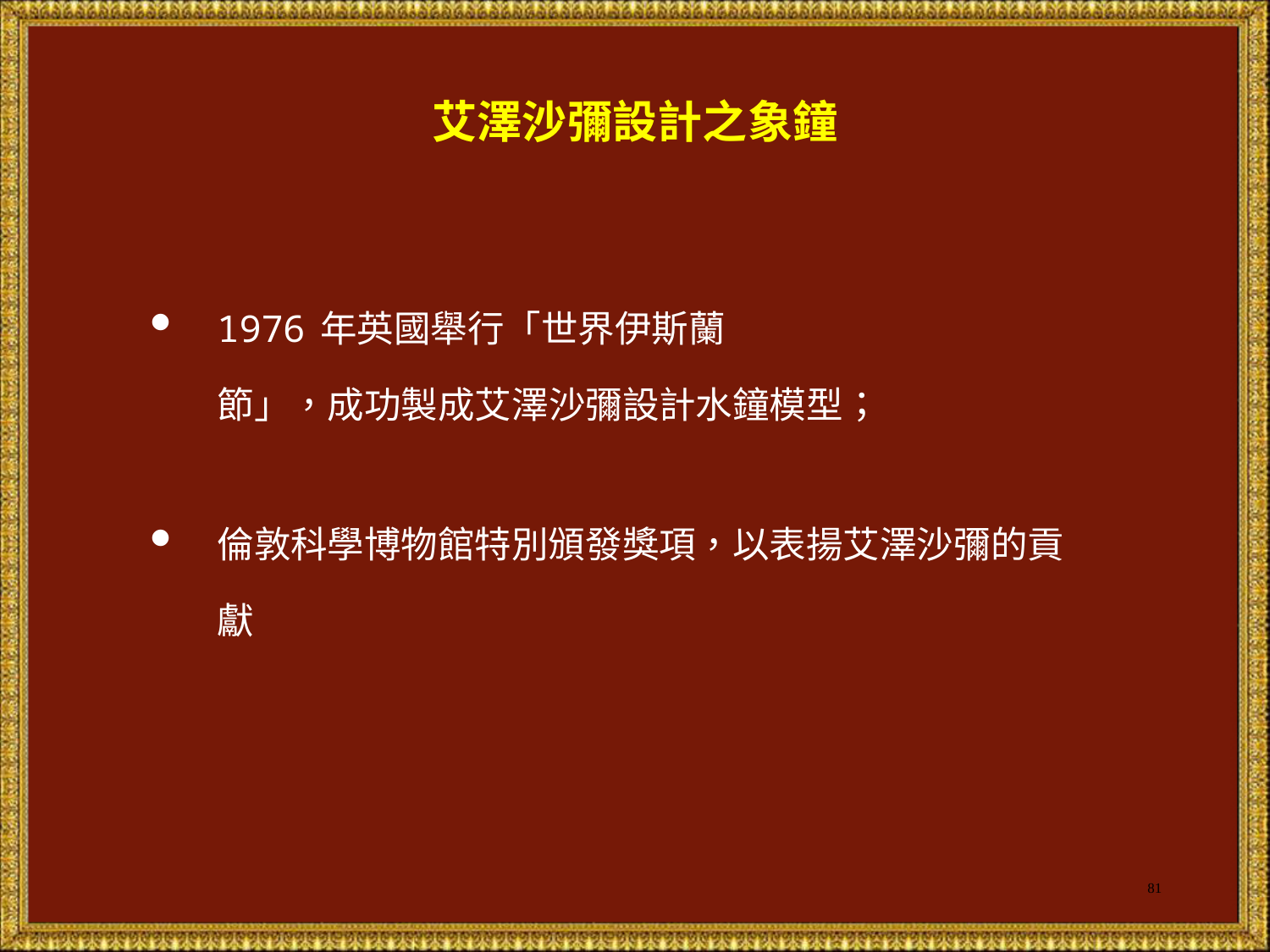

艾澤沙彌設計之象鐘

1976年英國舉行「世界伊斯蘭
節」，成功製成艾澤沙彌設計水鐘模型；
倫敦科學博物館特別頒發獎項，以表揚艾澤沙彌的貢獻
81